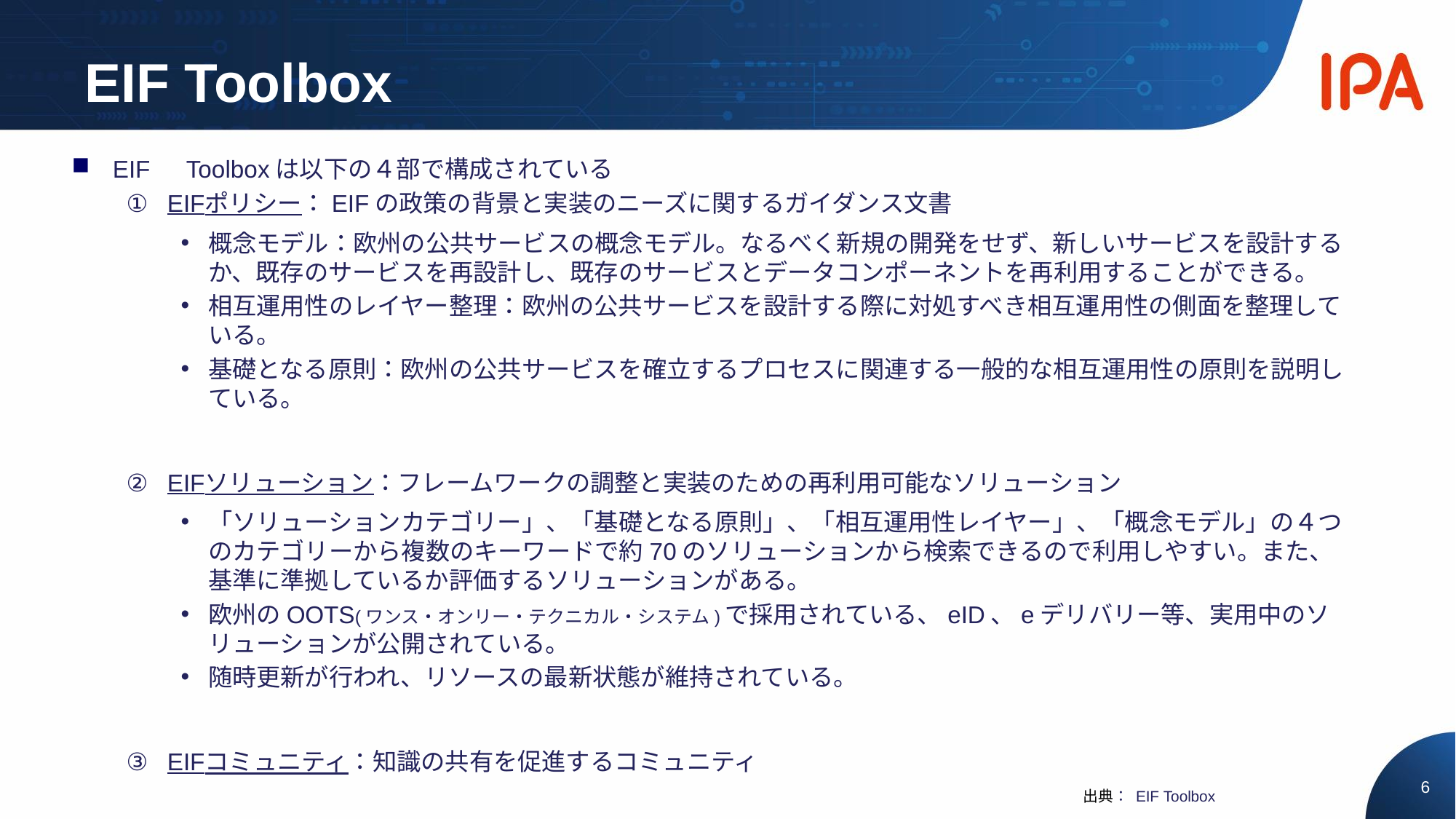

# EIF Toolbox
EIF　Toolboxは以下の４部で構成されている
EIFポリシー：EIFの政策の背景と実装のニーズに関するガイダンス文書
概念モデル：欧州の公共サービスの概念モデル。なるべく新規の開発をせず、新しいサービスを設計するか、既存のサービスを再設計し、既存のサービスとデータコンポーネントを再利用することができる。
相互運用性のレイヤー整理：欧州の公共サービスを設計する際に対処すべき相互運用性の側面を整理している。
基礎となる原則：欧州の公共サービスを確立するプロセスに関連する一般的な相互運用性の原則を説明している。

EIFソリューション：フレームワークの調整と実装のための再利用可能なソリューション
「ソリューションカテゴリー」、「基礎となる原則」、「相互運用性レイヤー」、「概念モデル」の４つのカテゴリーから複数のキーワードで約70のソリューションから検索できるので利用しやすい。また、基準に準拠しているか評価するソリューションがある。
欧州のOOTS(ワンス・オンリー・テクニカル・システム)で採用されている、eID、eデリバリー等、実用中のソリューションが公開されている。
随時更新が行われ、リソースの最新状態が維持されている。

EIFコミュニティ：知識の共有を促進するコミュニティ

EIF用語集：EIF(European Interoperability Framework)の用語集である。

6
出典： EIF Toolbox